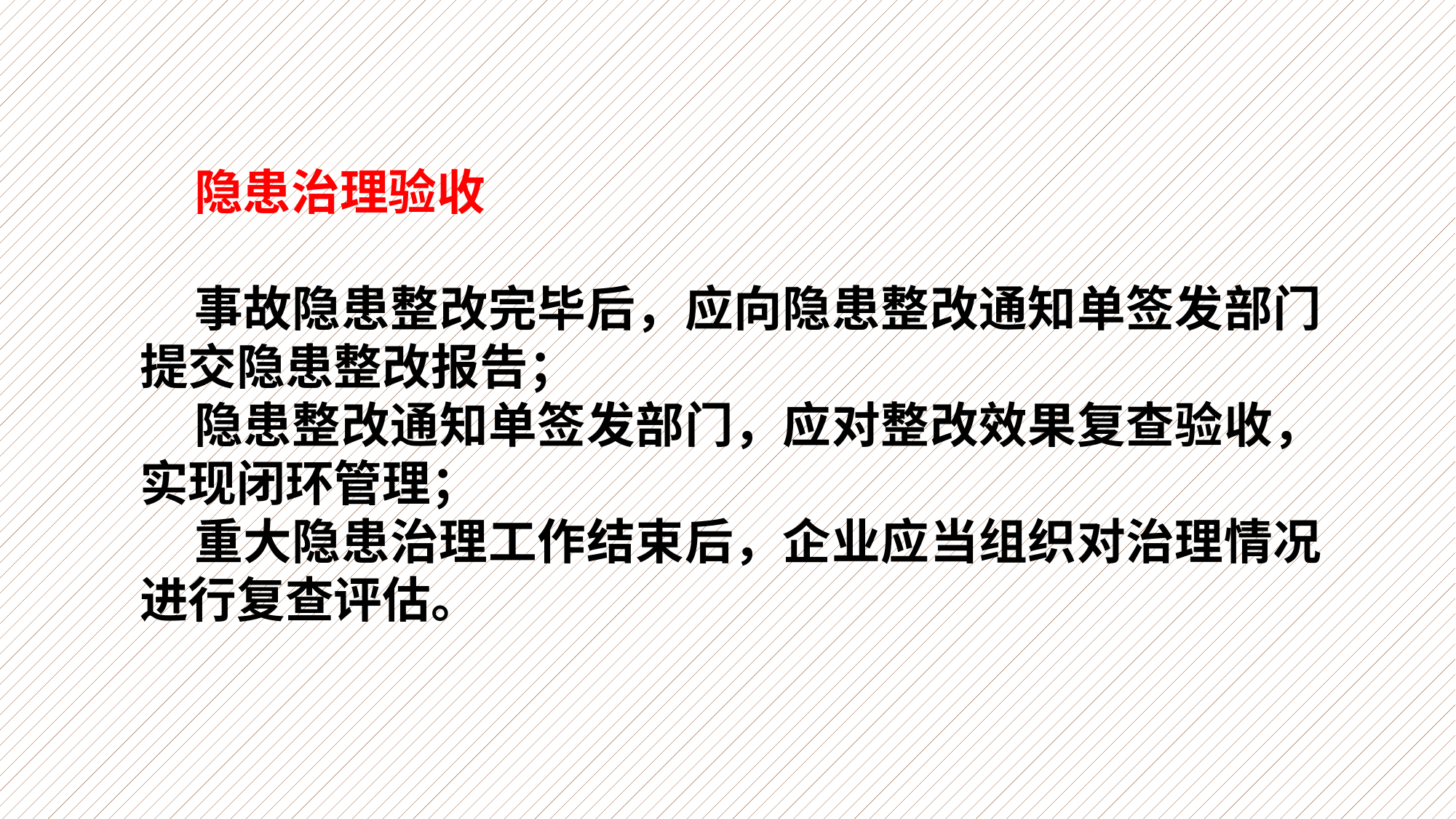

隐患治理验收

事故隐患整改完毕后，应向隐患整改通知单签发部门提交隐患整改报告；
隐患整改通知单签发部门，应对整改效果复查验收，实现闭环管理；
重大隐患治理工作结束后，企业应当组织对治理情况进行复查评估。